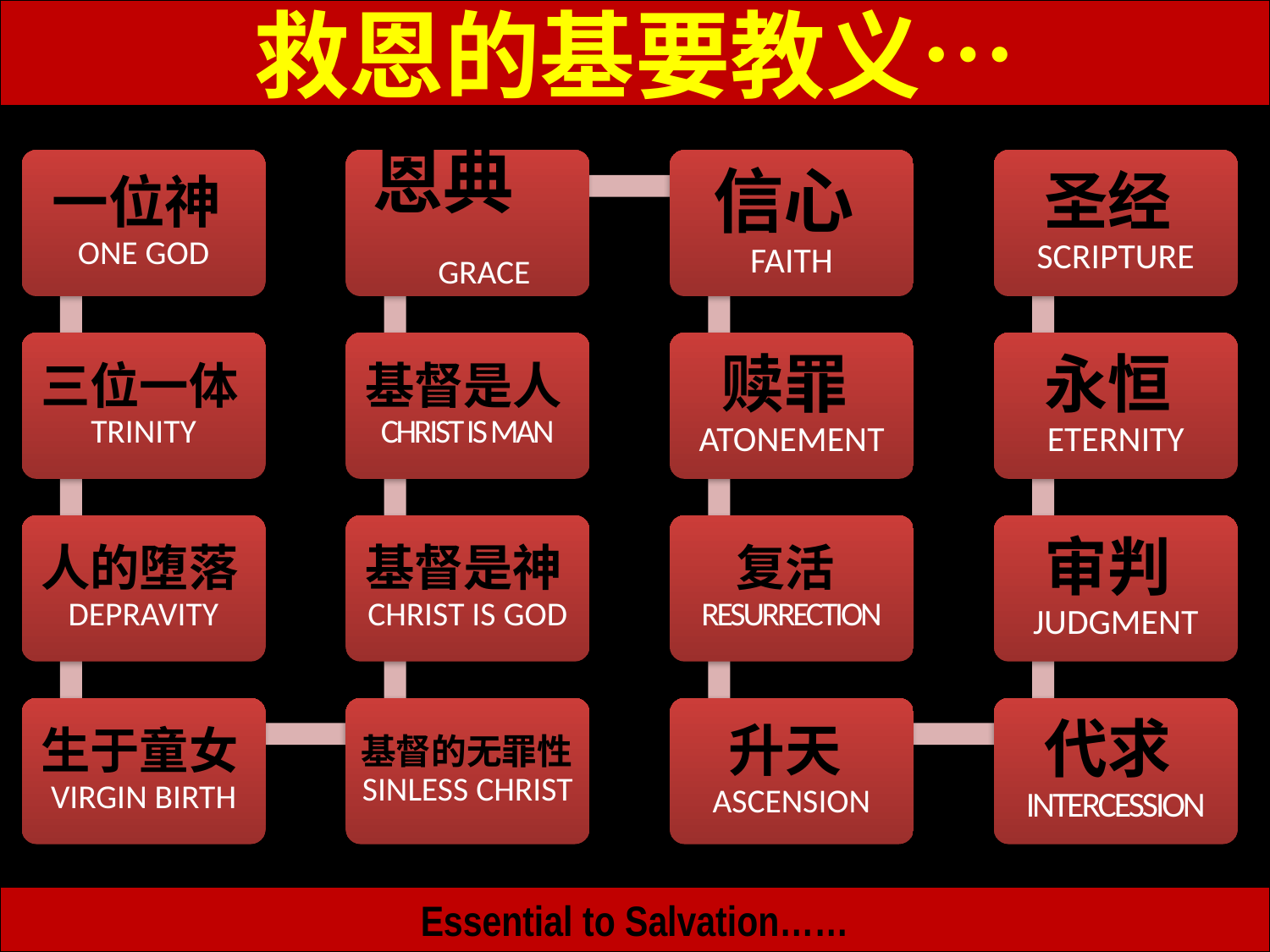

救恩的基要教义…
一位神ONE GOD
三位一体TRINITY
人的堕落DEPRAVITY
生于童女VIRGIN BIRTH
基督的无罪性SINLESS CHRIST
基督是神CHRIST IS GOD
基督是人CHRIST IS MAN
恩典     GRACE
信心  FAITH
赎罪ATONEMENT
复活RESURRECTION
升天ASCENSION
代求INTERCESSION
审判JUDGMENT
永恒   ETERNITY
圣经SCRIPTURE
Essential to Salvation……